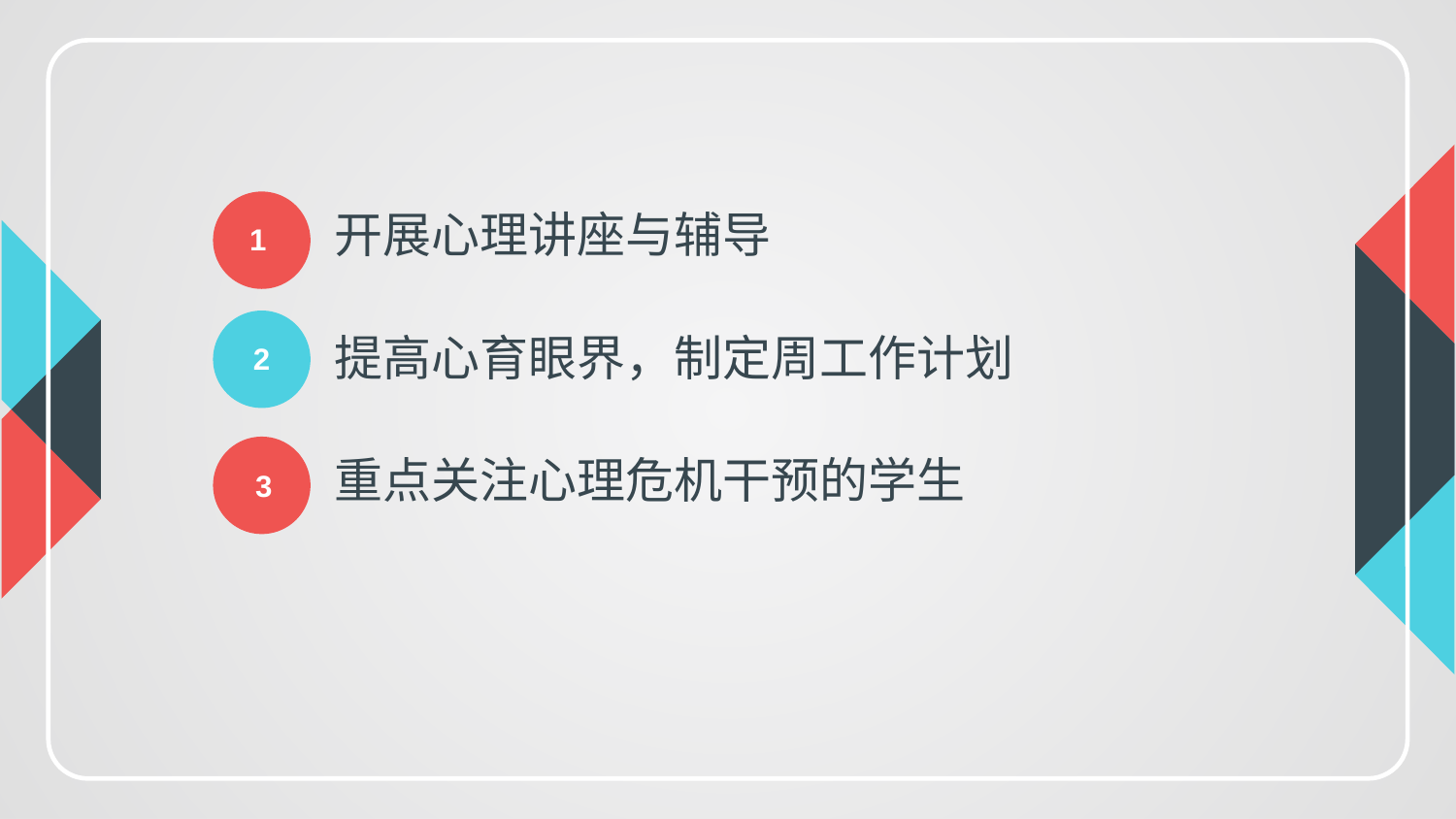

开展心理讲座与辅导
1

提高心育眼界，制定周工作计划
2

重点关注心理危机干预的学生

3